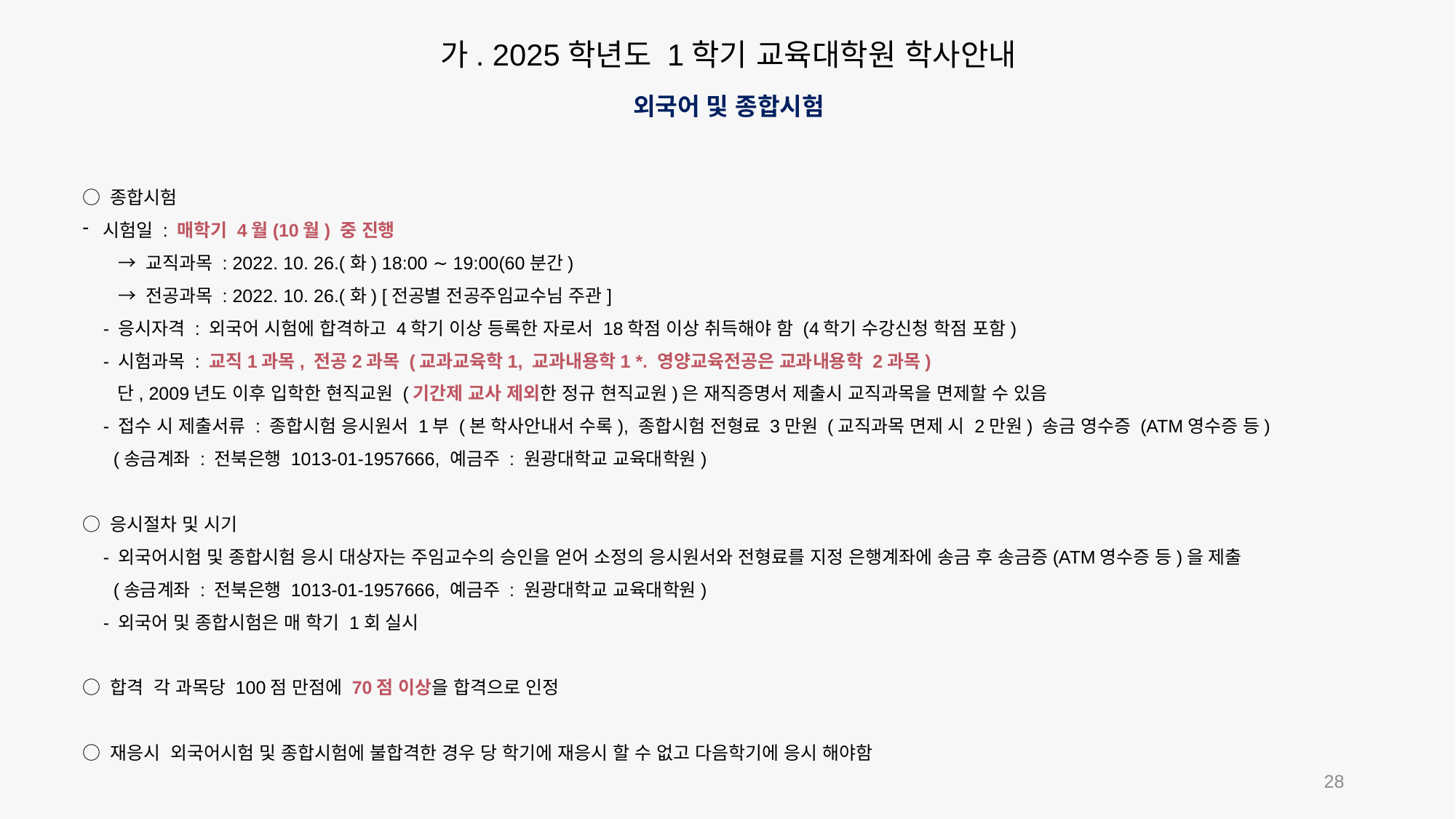

가. 2025학년도 1학기 교육대학원 학사안내
외국어 및 종합시험
○ 종합시험
시험일 : 매학기 4월(10월) 중 진행
       → 교직과목 : 2022. 10. 26.(화) 18:00 ∼ 19:00(60분간)
       → 전공과목 : 2022. 10. 26.(화) [전공별 전공주임교수님 주관]
    - 응시자격 : 외국어 시험에 합격하고 4학기 이상 등록한 자로서 18학점 이상 취득해야 함 (4학기 수강신청 학점 포함)
    - 시험과목 : 교직1과목, 전공2과목 (교과교육학1, 교과내용학1 *. 영양교육전공은 교과내용학 2과목)
      단, 2009년도 이후 입학한 현직교원 (기간제 교사 제외한 정규 현직교원)은 재직증명서 제출시 교직과목을 면제할 수 있음
    - 접수 시 제출서류 : 종합시험 응시원서 1부 (본 학사안내서 수록), 종합시험 전형료 3만원 (교직과목 면제 시 2만원) 송금 영수증 (ATM영수증 등)
      (송금계좌 : 전북은행 1013-01-1957666, 예금주 : 원광대학교 교육대학원)

○ 응시절차 및 시기
    - 외국어시험 및 종합시험 응시 대상자는 주임교수의 승인을 얻어 소정의 응시원서와 전형료를 지정 은행계좌에 송금 후 송금증(ATM영수증 등)을 제출
      (송금계좌 : 전북은행 1013-01-1957666, 예금주 : 원광대학교 교육대학원)
    - 외국어 및 종합시험은 매 학기 1회 실시

○ 합격  각 과목당 100점 만점에 70점 이상을 합격으로 인정

○ 재응시  외국어시험 및 종합시험에 불합격한 경우 당 학기에 재응시 할 수 없고 다음학기에 응시 해야함

28